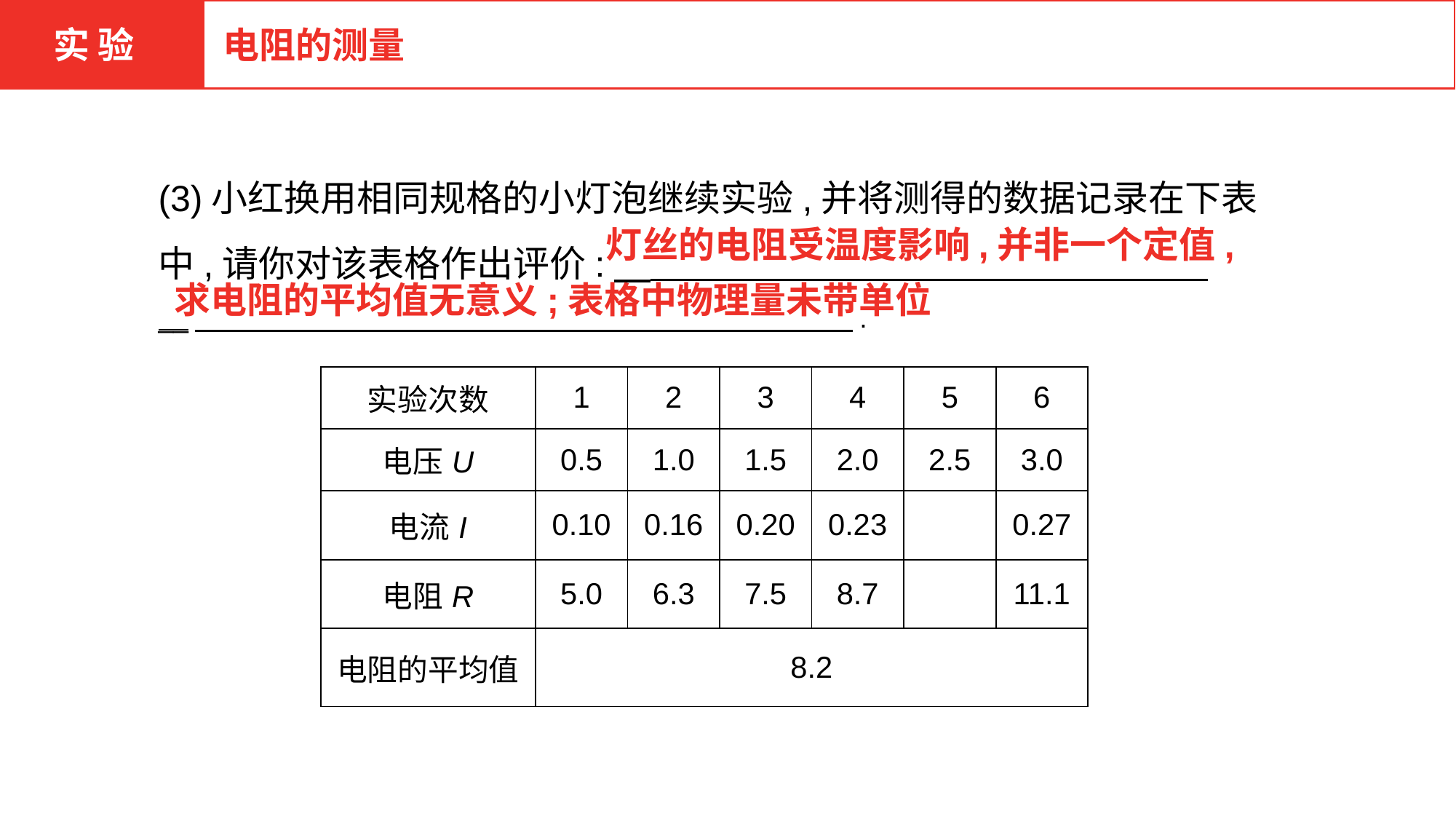

实 验
电阻的测量
(3)小红换用相同规格的小灯泡继续实验,并将测得的数据记录在下表中,请你对该表格作出评价:　　　　　　　　　　　　　　　　　　　　　   __　                                                                                                      .
灯丝的电阻受温度影响,并非一个定值,
求电阻的平均值无意义;表格中物理量未带单位
| 实验次数 | 1 | 2 | 3 | 4 | 5 | 6 |
| --- | --- | --- | --- | --- | --- | --- |
| 电压U | 0.5 | 1.0 | 1.5 | 2.0 | 2.5 | 3.0 |
| 电流I | 0.10 | 0.16 | 0.20 | 0.23 |  | 0.27 |
| 电阻R | 5.0 | 6.3 | 7.5 | 8.7 |  | 11.1 |
| 电阻的平均值 | 8.2 |  |  |  |  |  |